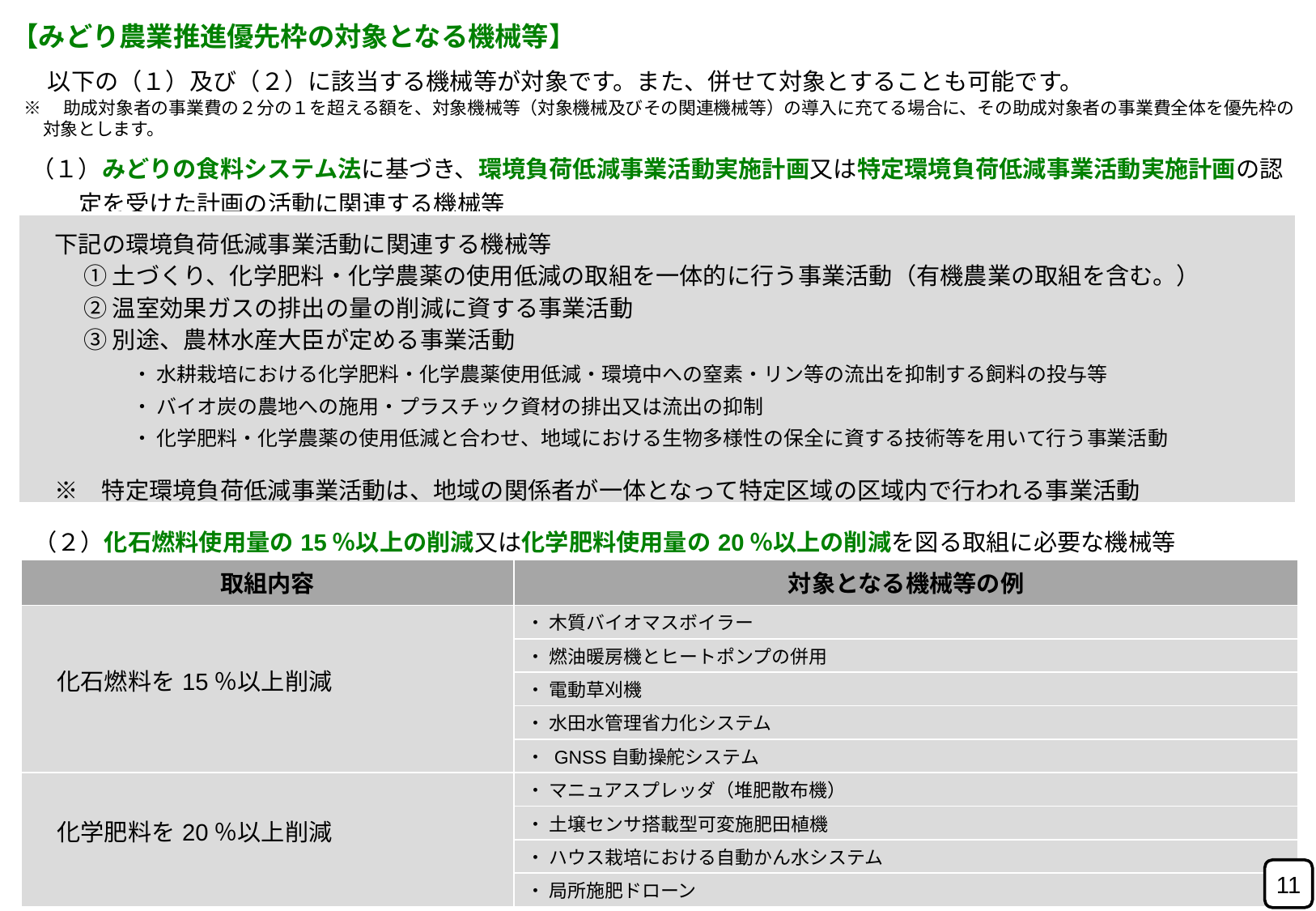

【みどり農業推進優先枠の対象となる機械等】
　以下の（１）及び（２）に該当する機械等が対象です。また、併せて対象とすることも可能です。

※　助成対象者の事業費の２分の１を超える額を、対象機械等（対象機械及びその関連機械等）の導入に充てる場合に、その助成対象者の事業費全体を優先枠の対象とします。
| （１）みどりの食料システム法に基づき、環境負荷低減事業活動実施計画又は特定環境負荷低減事業活動実施計画の認定を受けた計画の活動に関連する機械等 |
| --- |
| 下記の環境負荷低減事業活動に関連する機械等 　　 ① 土づくり、化学肥料・化学農薬の使用低減の取組を一体的に行う事業活動（有機農業の取組を含む。） 　　 ② 温室効果ガスの排出の量の削減に資する事業活動 　　 ③ 別途、農林水産大臣が定める事業活動 　　　　　・ 水耕栽培における化学肥料・化学農薬使用低減・環境中への窒素・リン等の流出を抑制する飼料の投与等 　　　　　・ バイオ炭の農地への施用・プラスチック資材の排出又は流出の抑制 　　　　　・ 化学肥料・化学農薬の使用低減と合わせ、地域における生物多様性の保全に資する技術等を用いて行う事業活動 　　 　※　特定環境負荷低減事業活動は、地域の関係者が一体となって特定区域の区域内で行われる事業活動 |
| （２）化石燃料使用量の15％以上の削減又は化学肥料使用量の20％以上の削減を図る取組に必要な機械等 |  |
| --- | --- |
| 取組内容 | 対象となる機械等の例 |
| 化石燃料を15％以上削減 | ・ 木質バイオマスボイラー |
| 化石燃料使用量の15％以上の削減 | ・ 燃油暖房機とヒートポンプの併用 |
|  | ・ 電動草刈機 |
|  | ・ 水田水管理省力化システム |
|  | ・ GNSS自動操舵システム |
| 化学肥料を20％以上削減 | ・ マニュアスプレッダ（堆肥散布機） |
|  | ・ 土壌センサ搭載型可変施肥田植機 |
|  | ・ ハウス栽培における自動かん水システム |
|  | ・ 局所施肥ドローン |
11